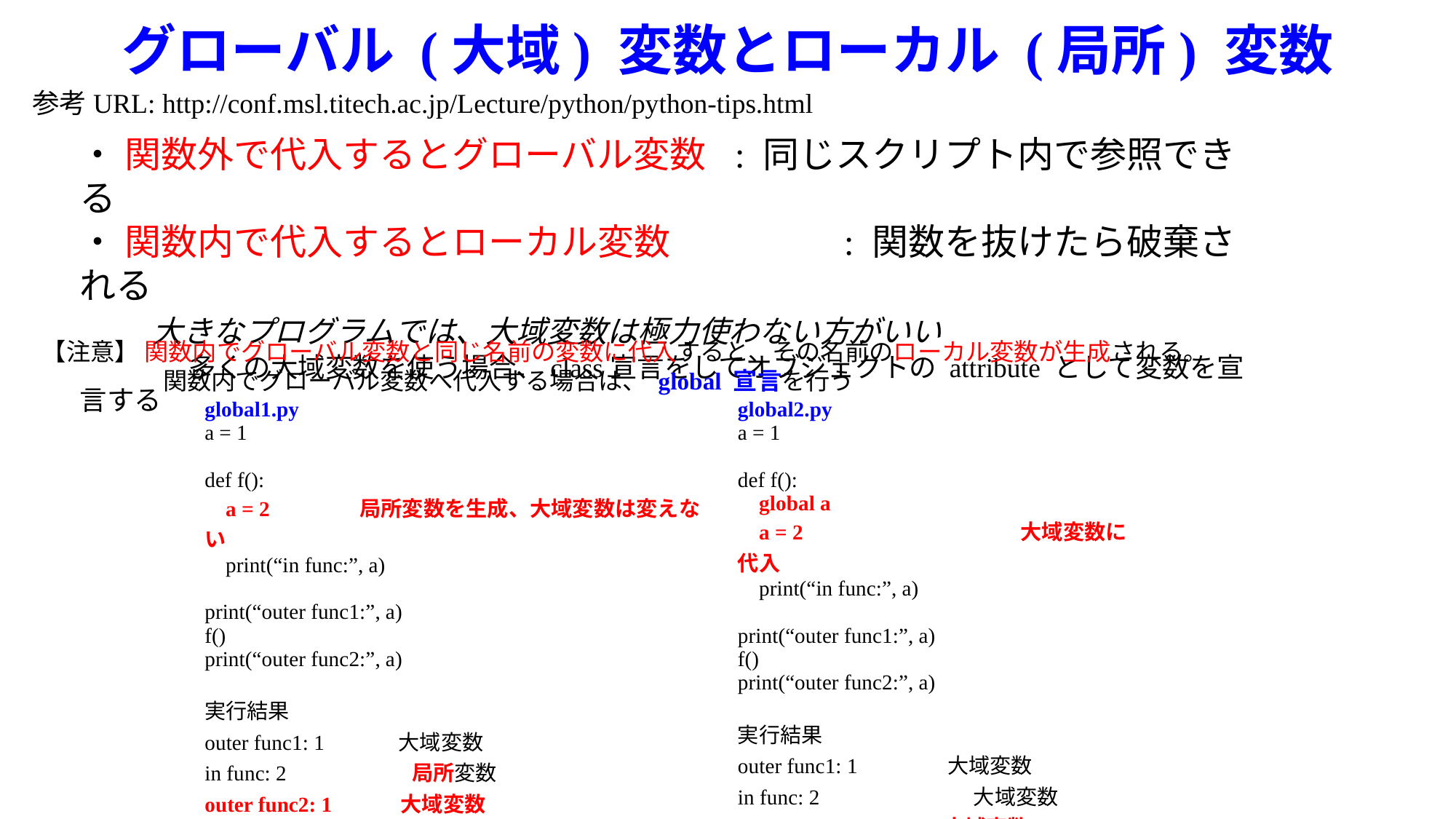

# グローバル (大域) 変数とローカル (局所) 変数
参考URL: http://conf.msl.titech.ac.jp/Lecture/python/python-tips.html
・ 関数外で代入するとグローバル変数	: 同じスクリプト内で参照できる
・ 関数内で代入するとローカル変数		: 関数を抜けたら破棄される
　　大きなプログラムでは、大域変数は極力使わない方がいい
　　　　多くの大域変数を使う場合、class宣言をしてオブジェクトの attribute として変数を宣言する
【注意】 関数内でグローバル変数と同じ名前の変数に代入すると、その名前のローカル変数が生成される。
　　　　　関数内でグローバル変数へ代入する場合は、 global 宣言を行う
| global1.py a = 1 def f(): a = 2　　　　局所変数を生成、大域変数は変えない print(“in func:”, a) print(“outer func1:”, a) f() print(“outer func2:”, a) 実行結果 outer func1: 1 　　　大域変数 in func: 2　　 　　　局所変数　 outer func2: 1　　　大域変数 | global2.py a = 1 def f(): global a a = 2　　　　　　　　　　大域変数に代入 print(“in func:”, a) print(“outer func1:”, a) f() print(“outer func2:”, a) 実行結果 outer func1: 1　　　　大域変数　 in func: 2　　　　　　　大域変数 outer func2: 2　　　 大域変数 |
| --- | --- |